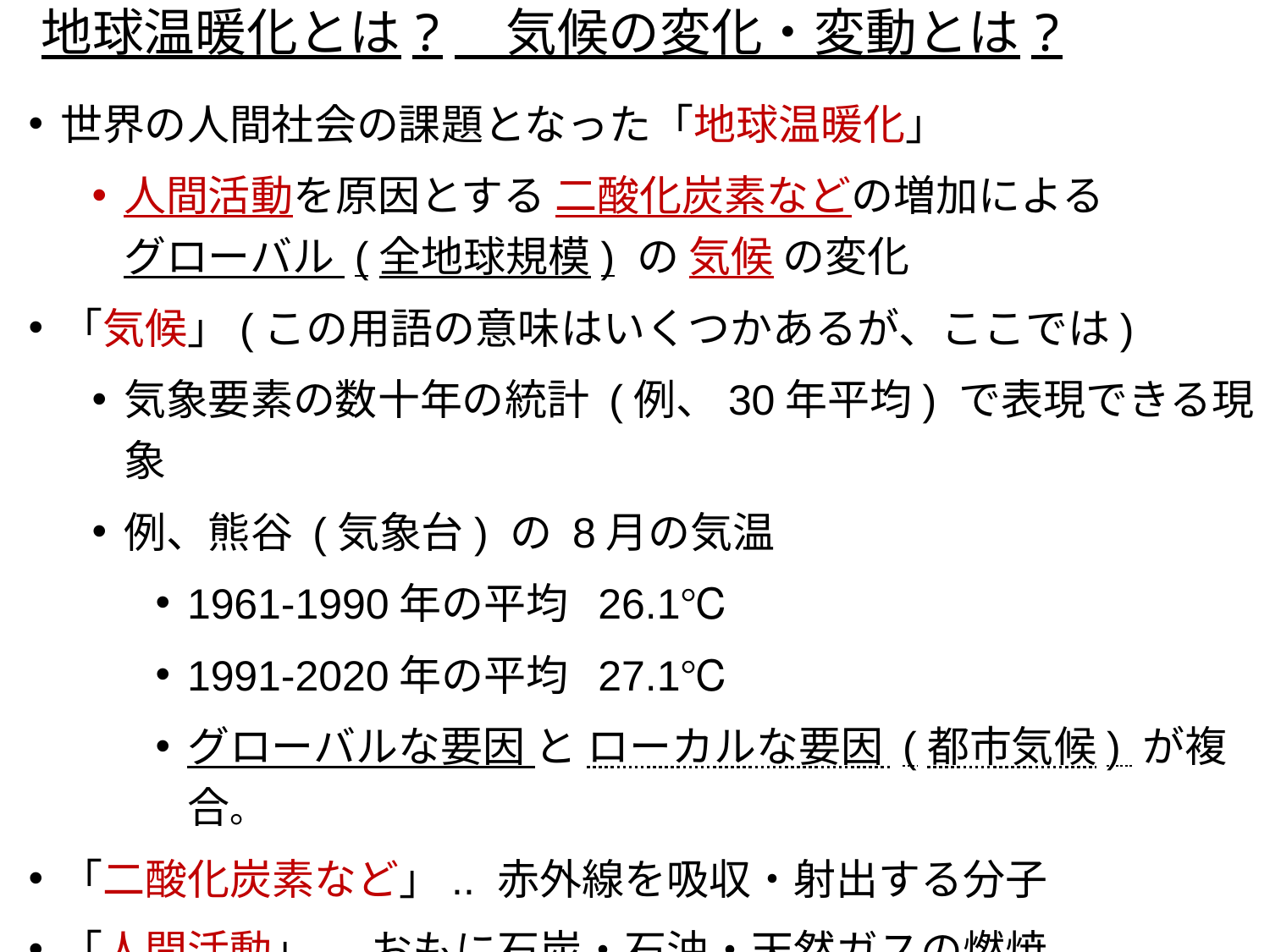

# 地球温暖化とは?　気候の変化・変動とは?
世界の人間社会の課題となった「地球温暖化」
人間活動を原因とする 二酸化炭素などの増加による
グローバル (全地球規模) の 気候 の変化
「気候」(この用語の意味はいくつかあるが、ここでは)
気象要素の数十年の統計 (例、30年平均) で表現できる現象
例、熊谷 (気象台) の 8月の気温
1961-1990年の平均  26.1℃
1991-2020年の平均  27.1℃
グローバルな要因 と ローカルな要因 (都市気候) が複合。
「二酸化炭素など」.. 赤外線を吸収・射出する分子
「人間活動」.. おもに石炭・石油・天然ガスの燃焼